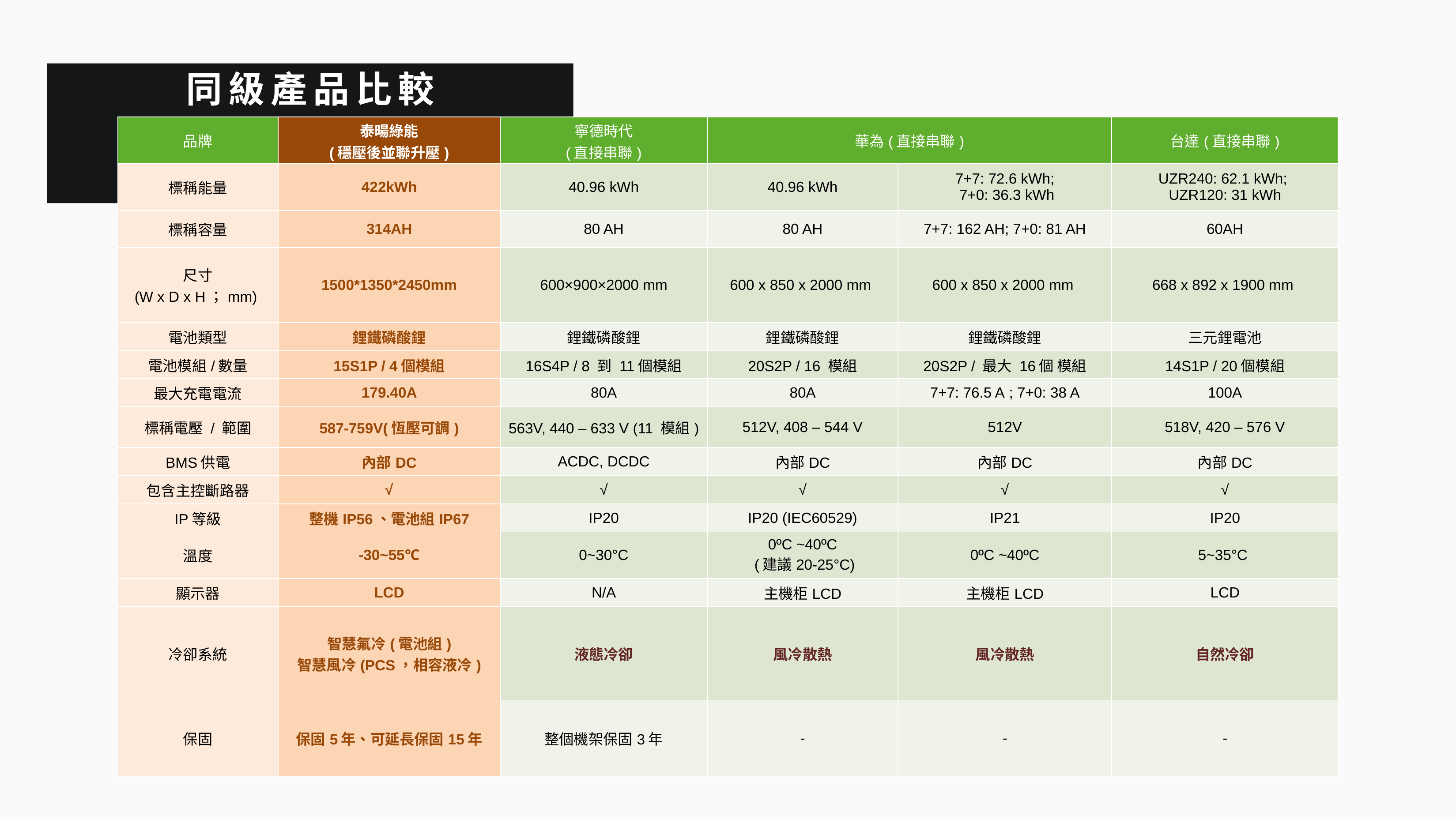

# 同級產品比較
| 品牌 | 泰暘綠能 (穩壓後並聯升壓) | 寧德時代 (直接串聯) | 華為(直接串聯) |  | 台達(直接串聯) |
| --- | --- | --- | --- | --- | --- |
| 標稱能量 | 422kWh | 40.96 kWh | 40.96 kWh | 7+7: 72.6 kWh; 7+0: 36.3 kWh | UZR240: 62.1 kWh; UZR120: 31 kWh |
| 標稱容量 | 314AH | 80 AH | 80 AH | 7+7: 162 AH; 7+0: 81 AH | 60AH |
| 尺寸 (W x D x H；mm) | 1500\*1350\*2450mm | 600×900×2000 mm | 600 x 850 x 2000 mm | 600 x 850 x 2000 mm | 668 x 892 x 1900 mm |
| 電池類型 | 鋰鐵磷酸鋰 | 鋰鐵磷酸鋰 | 鋰鐵磷酸鋰 | 鋰鐵磷酸鋰 | 三元鋰電池 |
| 電池模組/數量 | 15S1P / 4個模組 | 16S4P / 8 到 11個模組 | 20S2P / 16 模組 | 20S2P / 最大 16個 模組 | 14S1P / 20個模組 |
| 最大充電電流 | 179.40A | 80A | 80A | 7+7: 76.5 A ; 7+0: 38 A | 100A |
| 標稱電壓 / 範圍 | 587-759V(恆壓可調) | 563V, 440 – 633 V (11 模組) | 512V, 408 – 544 V | 512V | 518V, 420 – 576 V |
| BMS供電 | 內部DC | ACDC, DCDC | 內部DC | 內部DC | 內部DC |
| 包含主控斷路器 | √ | √ | √ | √ | √ |
| IP等級 | 整機IP56、電池組IP67 | IP20 | IP20 (IEC60529) | IP21 | IP20 |
| 溫度 | -30~55℃ | 0~30°C | 0ºC ~40ºC (建議20-25°C) | 0ºC ~40ºC | 5~35°C |
| 顯示器 | LCD | N/A | 主機柜LCD | 主機柜LCD | LCD |
| 冷卻系統 | 智慧氟冷(電池組) 智慧風冷(PCS，相容液冷) | 液態冷卻 | 風冷散熱 | 風冷散熱 | 自然冷卻 |
| 保固 | 保固5年、可延長保固15年 | 整個機架保固3年 | - | - | - |